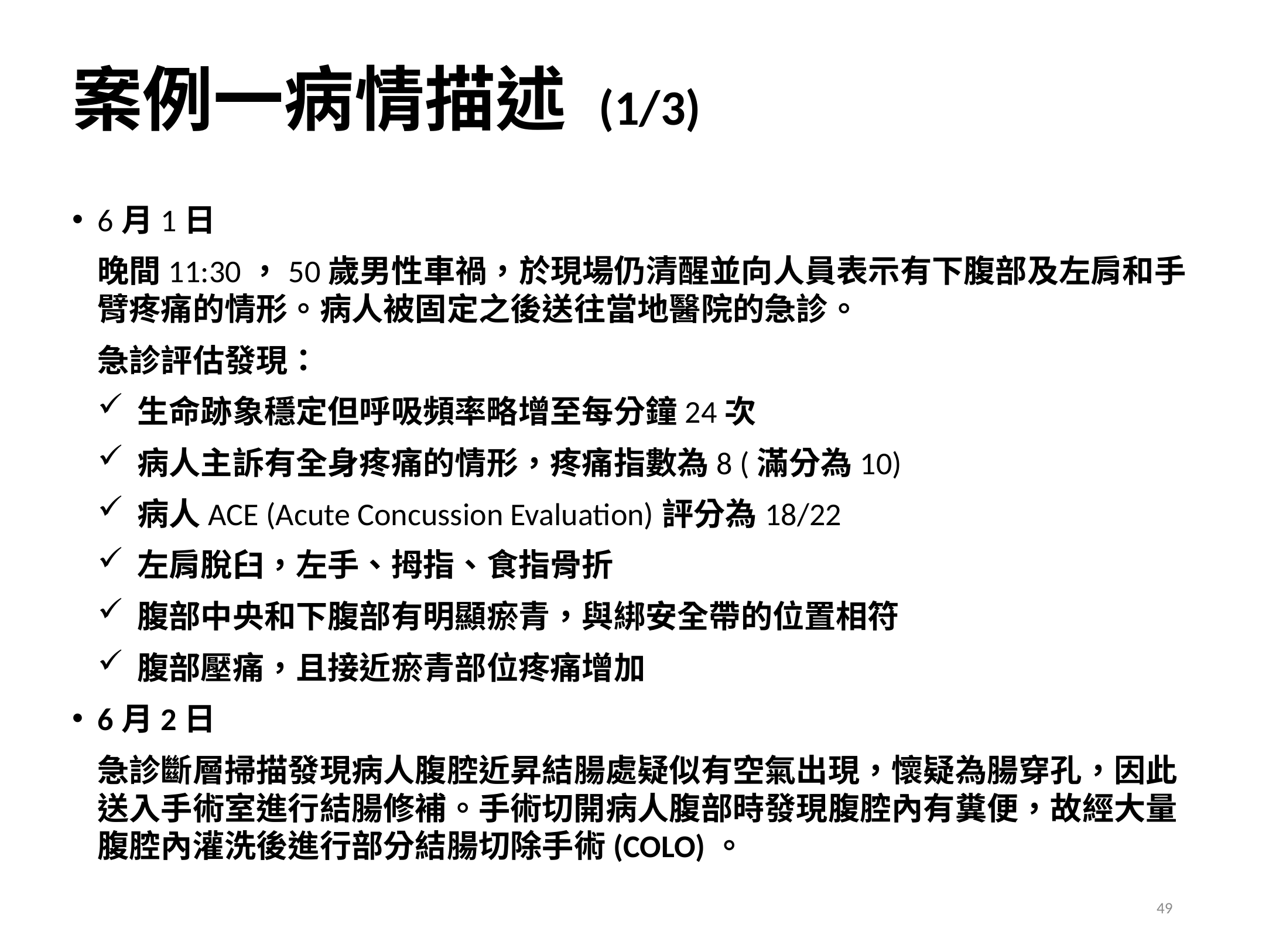

# 案例一病情描述 (1/3)
6月1日
晚間11:30，50歲男性車禍，於現場仍清醒並向人員表示有下腹部及左肩和手臂疼痛的情形。病人被固定之後送往當地醫院的急診。
急診評估發現：
生命跡象穩定但呼吸頻率略增至每分鐘24次
病人主訴有全身疼痛的情形，疼痛指數為8 (滿分為10)
病人ACE (Acute Concussion Evaluation)評分為18/22
左肩脫臼，左手、拇指、食指骨折
腹部中央和下腹部有明顯瘀青，與綁安全帶的位置相符
腹部壓痛，且接近瘀青部位疼痛增加
6月2日
急診斷層掃描發現病人腹腔近昇結腸處疑似有空氣出現，懷疑為腸穿孔，因此送入手術室進行結腸修補。手術切開病人腹部時發現腹腔內有糞便，故經大量腹腔內灌洗後進行部分結腸切除手術(COLO)。
49